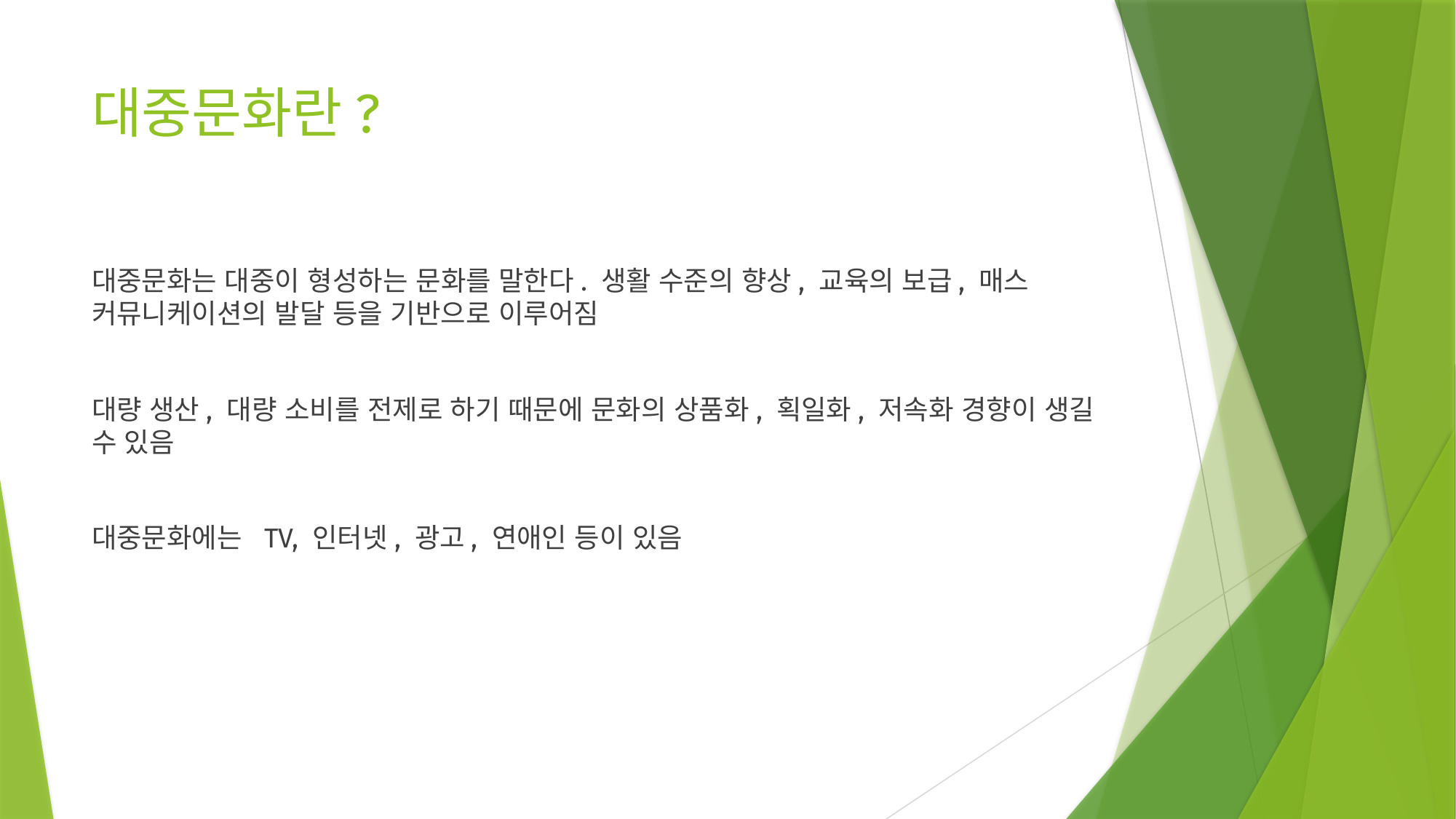

# 대중문화란?
대중문화는 대중이 형성하는 문화를 말한다. 생활 수준의 향상, 교육의 보급, 매스 커뮤니케이션의 발달 등을 기반으로 이루어짐

대량 생산, 대량 소비를 전제로 하기 때문에 문화의 상품화, 획일화, 저속화 경향이 생길 수 있음

대중문화에는  TV, 인터넷, 광고, 연애인 등이 있음